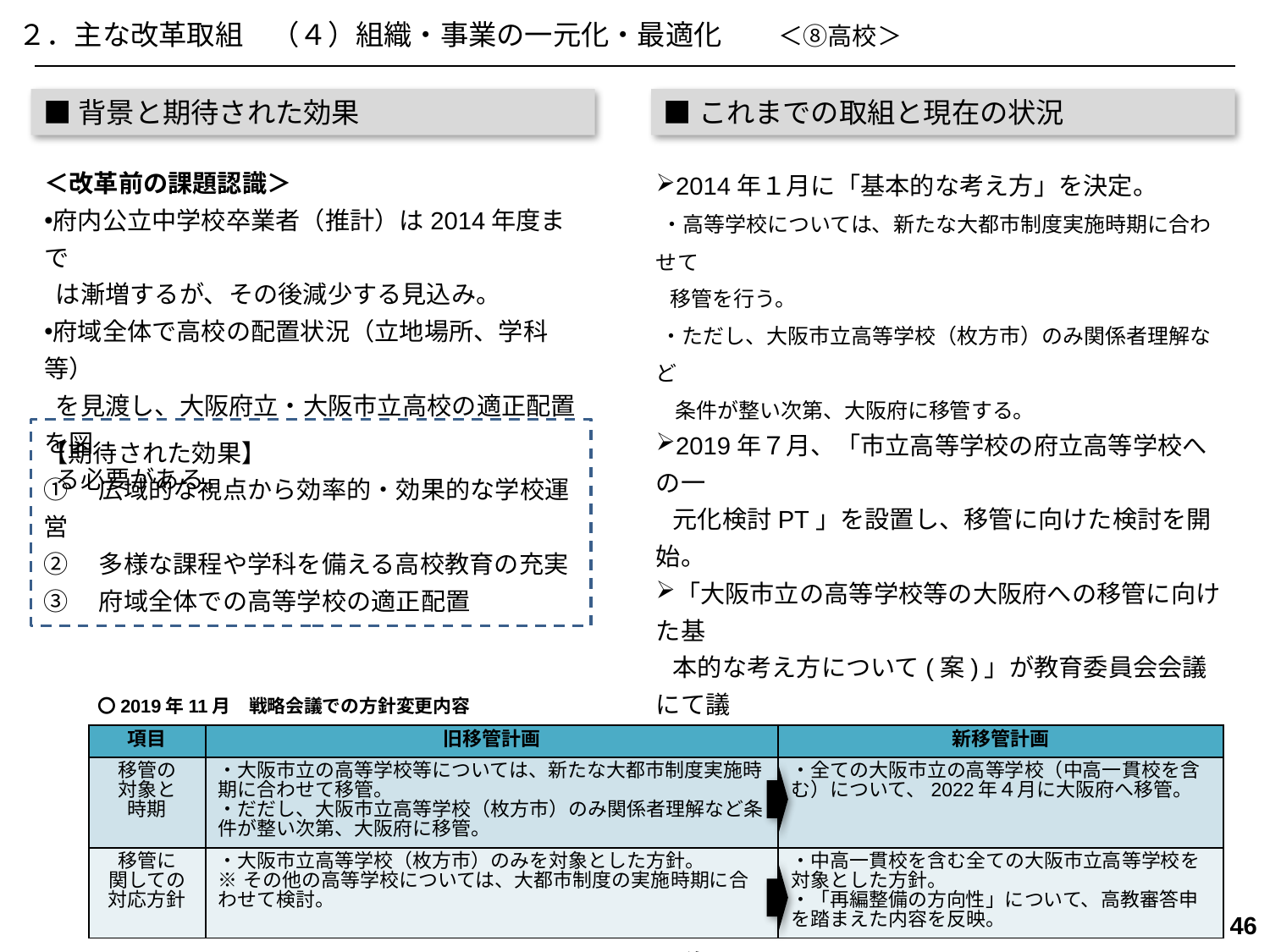

２．主な改革取組　（４）組織・事業の一元化・最適化　　＜⑧高校＞
■背景と期待された効果
■これまでの取組と現在の状況
＜改革前の課題認識＞
府内公立中学校卒業者（推計）は2014年度まで
 は漸増するが、その後減少する見込み。
府域全体で高校の配置状況（立地場所、学科等）
 を見渡し、大阪府立・大阪市立高校の適正配置を図
 る必要がある。
2014年１月に「基本的な考え方」を決定。
 ・高等学校については、新たな大都市制度実施時期に合わせて
  移管を行う。
 ・ただし、大阪市立高等学校（枚方市）のみ関係者理解など
   条件が整い次第、大阪府に移管する。
2019年７月、「市立高等学校の府立高等学校への一
  元化検討PT」を設置し、移管に向けた検討を開始。
「大阪市立の高等学校等の大阪府への移管に向けた基
  本的な考え方について(案)」が教育委員会会議にて議
  決。2022年４月に府へ移管するといった基本的な考え
  方をとりまとめ、府の戦略本部会議及び市の戦略会議で
  方針変更を決定。
2022年４月、市立の高校22校・中学校2校を府へ移
  管。
【期待された効果】
①　広域的な視点から効率的・効果的な学校運営
➁　多様な課程や学科を備える高校教育の充実
➂　府域全体での高等学校の適正配置
〇2019年11月　戦略会議での方針変更内容
| 項目 | 旧移管計画 | 新移管計画 |
| --- | --- | --- |
| 移管の 対象と 時期 | ・大阪市立の高等学校等については、新たな大都市制度実施時期に合わせて移管。 ・だだし、大阪市立高等学校（枚方市）のみ関係者理解など条件が整い次第、大阪府に移管。 | ・全ての大阪市立の高等学校（中高一貫校を含む）について、2022年４月に大阪府へ移管。 |
| 移管に 関しての 対応方針 | ・大阪市立高等学校（枚方市）のみを対象とした方針。 ※その他の高等学校については、大都市制度の実施時期に合わせて検討。 | ・中高一貫校を含む全ての大阪市立高等学校を対象とした方針。 ・「再編整備の方向性」について、高教審答申を踏まえた内容を反映。 |

46